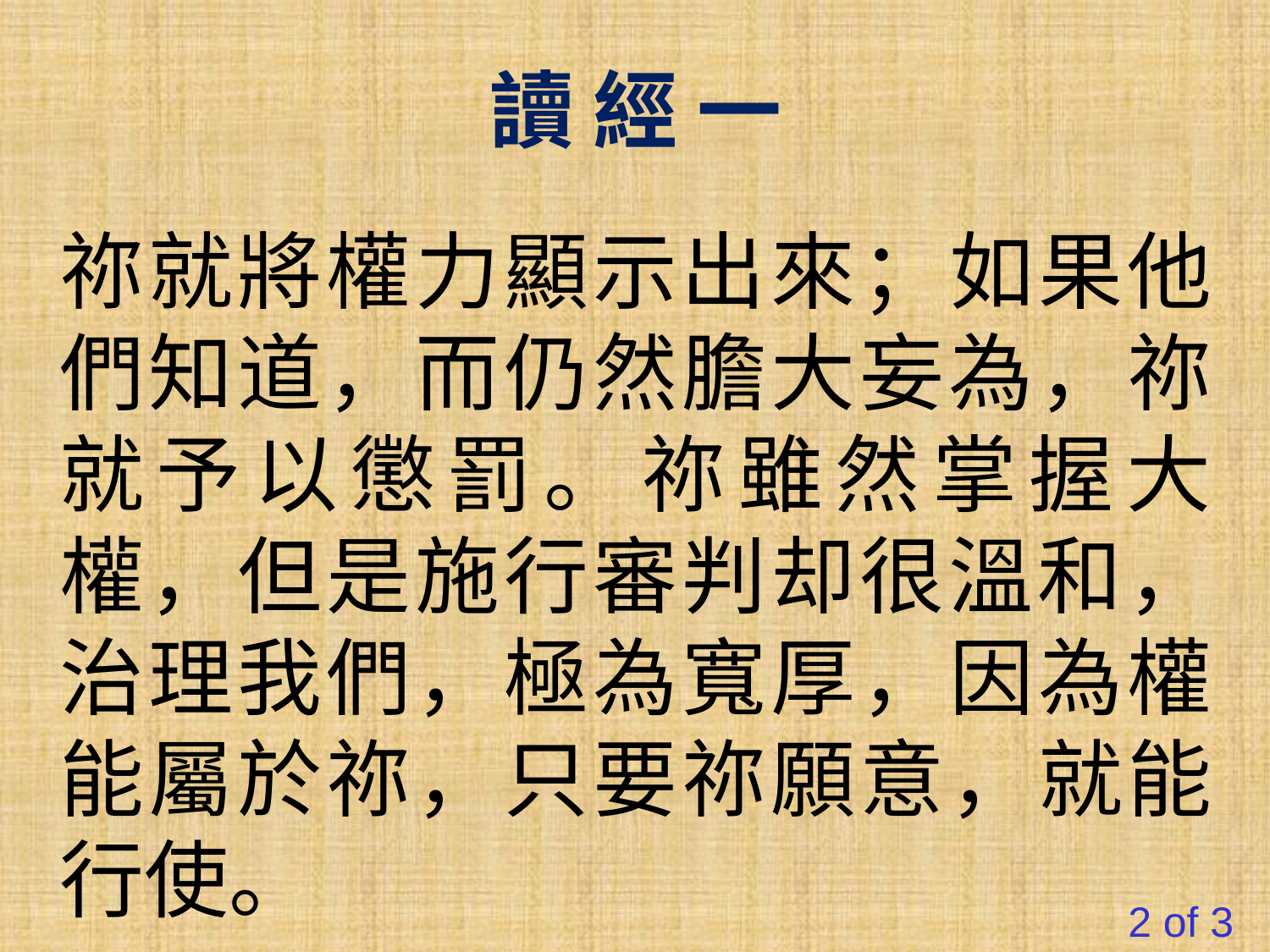

讀 經 一

祢就將權力顯示出來；如果他們知道，而仍然膽大妄為，祢就予以懲罰。祢雖然掌握大權，但是施行審判却很溫和，治理我們，極為寬厚，因為權能屬於祢，只要祢願意，就能行使。
#
2 of 3